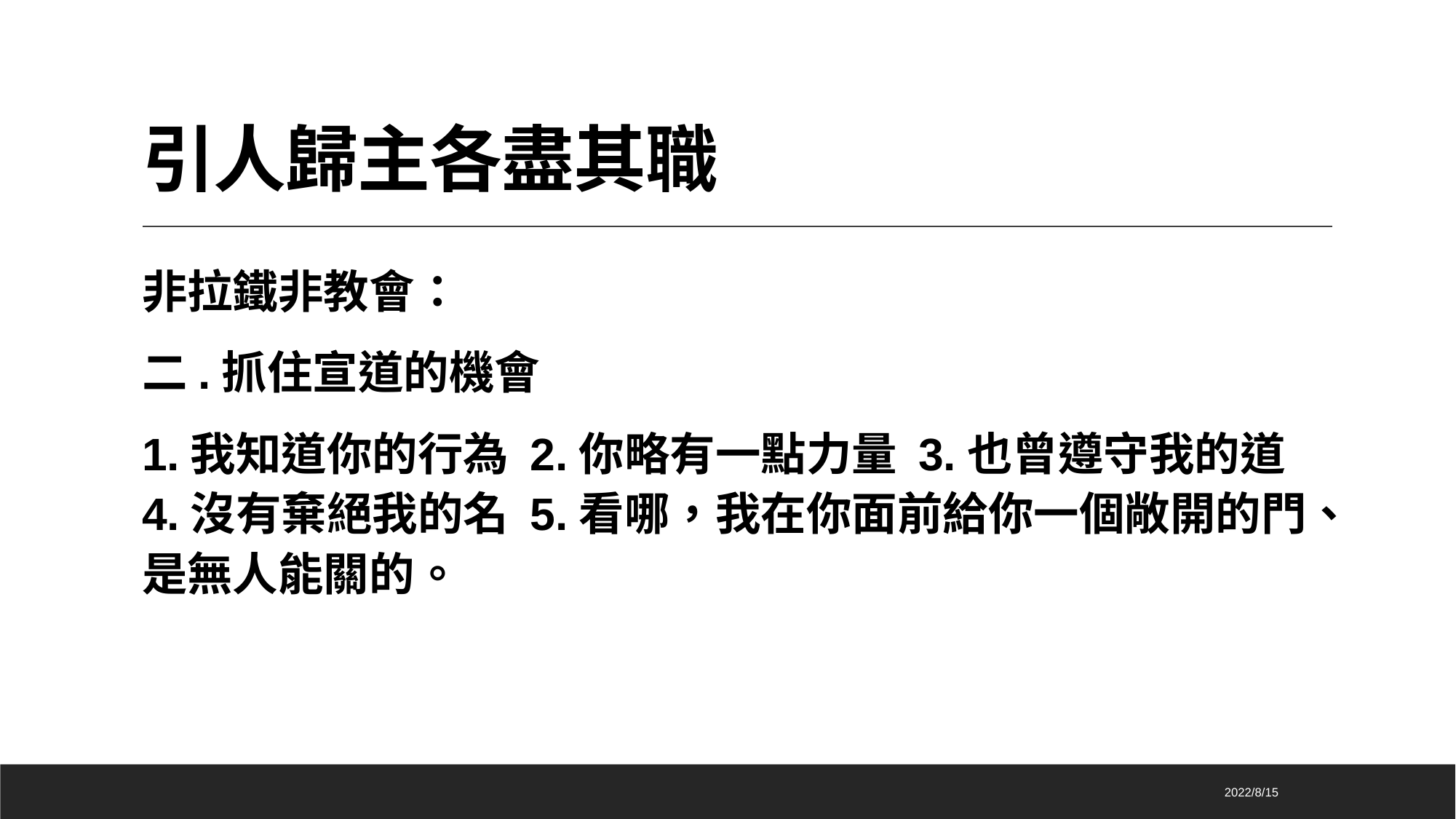

# 引人歸主各盡其職
非拉鐵非教會：
二.抓住宣道的機會
1.我知道你的行為 2.你略有一點力量 3.也曾遵守我的道 4.沒有棄絕我的名 5.看哪，我在你面前給你一個敞開的門、是無人能關的。
2022/8/15